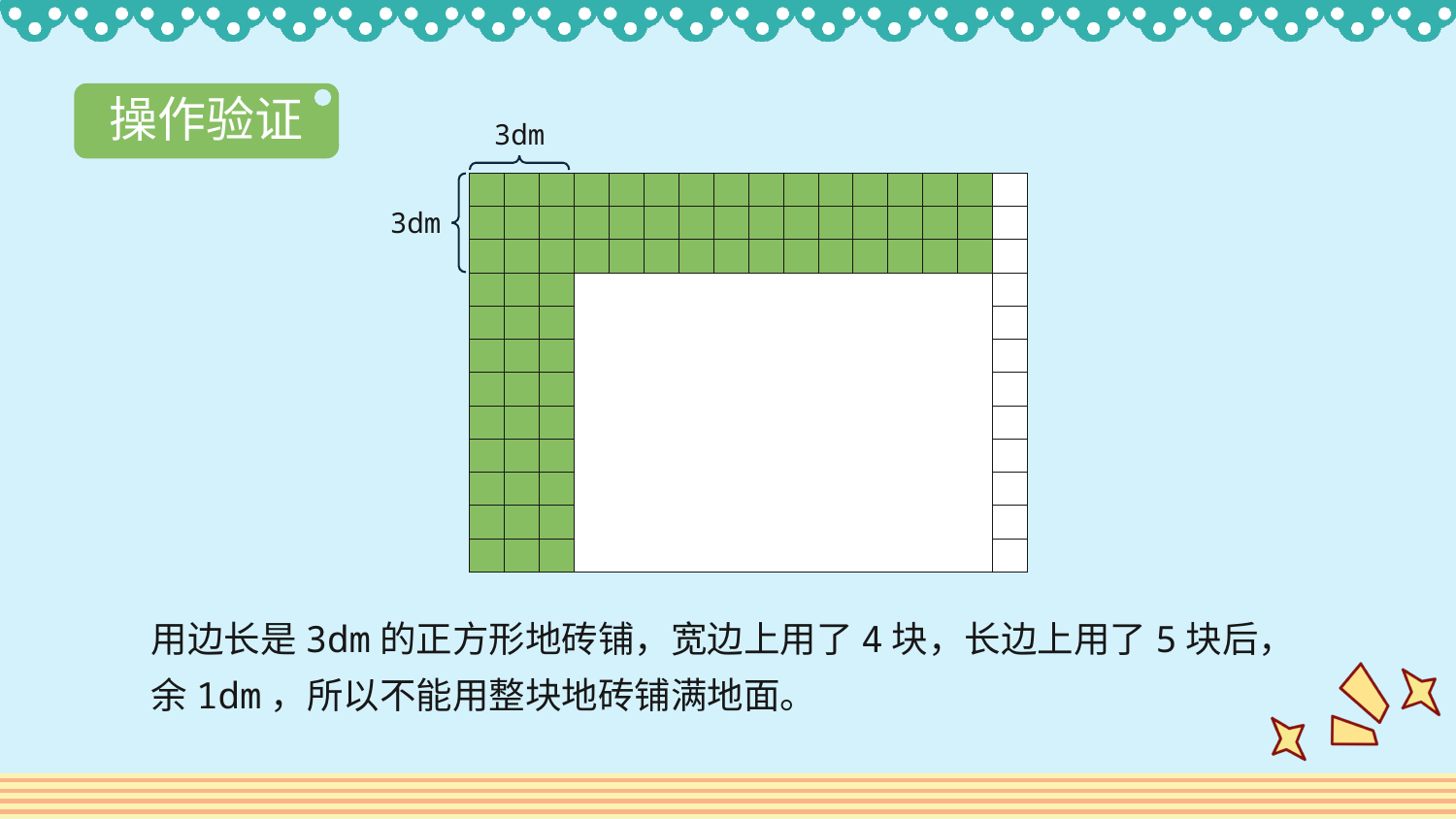

操作验证

3dm

|  |  |  |  |  |  |  |  |  |  |  |  |  |  |  |  |
| --- | --- | --- | --- | --- | --- | --- | --- | --- | --- | --- | --- | --- | --- | --- | --- |
|  |  |  |  |  |  |  |  |  |  |  |  |  |  |  |  |
|  |  |  |  |  |  |  |  |  |  |  |  |  |  |  |  |
|  |  |  |  |  |  |  |  |  |  |  |  |  |  |  |  |
|  |  |  |  |  |  |  |  |  |  |  |  |  |  |  |  |
|  |  |  |  |  |  |  |  |  |  |  |  |  |  |  |  |
|  |  |  |  |  |  |  |  |  |  |  |  |  |  |  |  |
|  |  |  |  |  |  |  |  |  |  |  |  |  |  |  |  |
|  |  |  |  |  |  |  |  |  |  |  |  |  |  |  |  |
|  |  |  |  |  |  |  |  |  |  |  |  |  |  |  |  |
|  |  |  |  |  |  |  |  |  |  |  |  |  |  |  |  |
|  |  |  |  |  |  |  |  |  |  |  |  |  |  |  |  |

3dm
用边长是3dm的正方形地砖铺，宽边上用了4块，长边上用了5块后，余1dm，所以不能用整块地砖铺满地面。